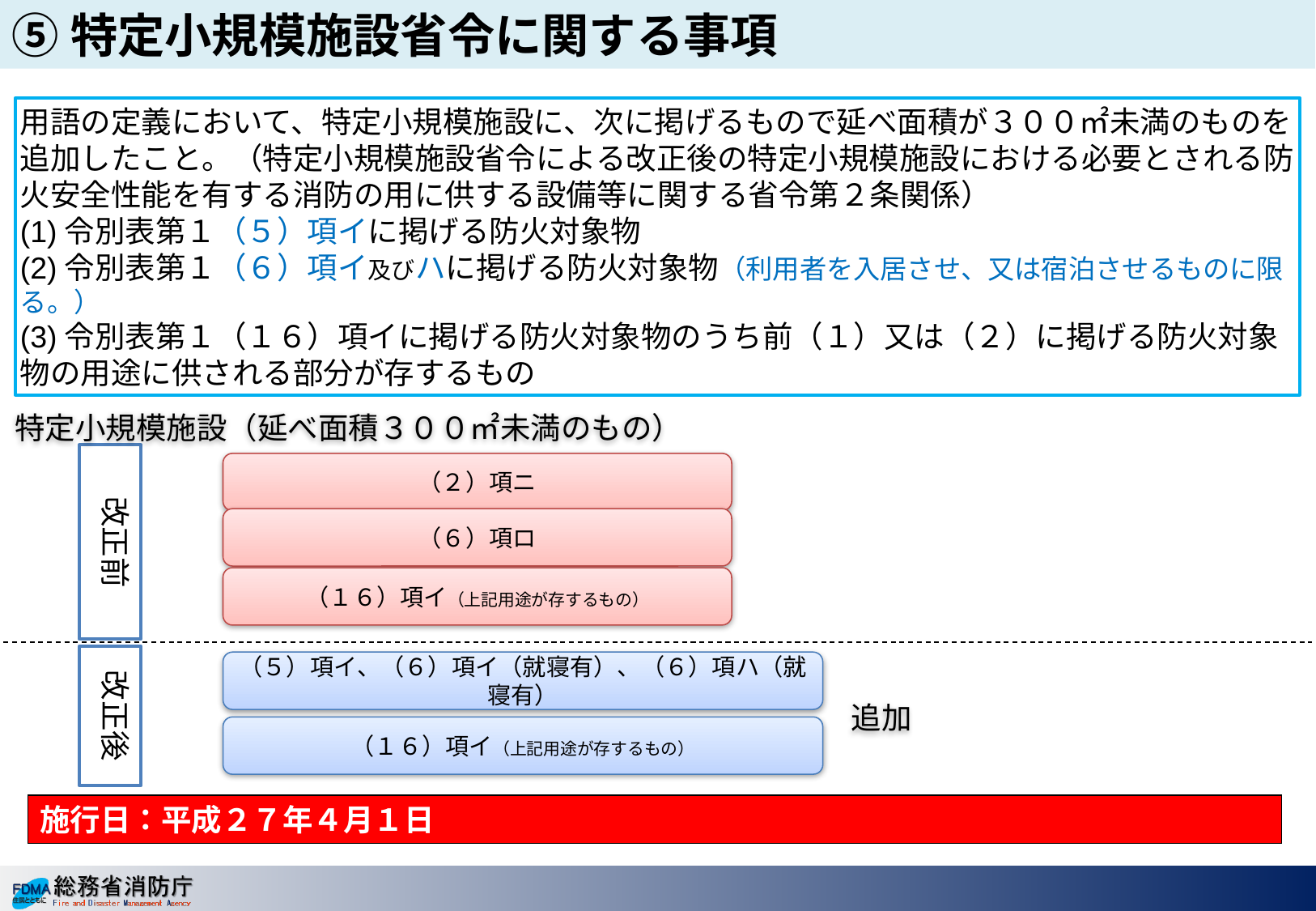

⑤特定小規模施設省令に関する事項
用語の定義において、特定小規模施設に、次に掲げるもので延べ面積が３００㎡未満のものを追加したこと。（特定小規模施設省令による改正後の特定小規模施設における必要とされる防火安全性能を有する消防の用に供する設備等に関する省令第２条関係）
(1)令別表第１（５）項イに掲げる防火対象物
(2)令別表第１（６）項イ及びハに掲げる防火対象物（利用者を入居させ、又は宿泊させるものに限る。）
(3)令別表第１（１６）項イに掲げる防火対象物のうち前（１）又は（２）に掲げる防火対象物の用途に供される部分が存するもの
０㎡
３００㎡
５００㎡
延べ面積（㎡）
住宅用火災警報器義務付け
自動火災報知設備義務付け

特定小規模施設（延べ面積３００㎡未満のもの）
すべて自動火災報知設備義務付け
※　300㎡未満は特定小規模施設用自動火災報知設備でも可

改正前
（２）項ニ
自動火災報知設備義務付け

義務付けなし
（６）項ロ

（１６）項イ（上記用途が存するもの）

改正後
（５）項イ、（６）項イ（就寝有）、（６）項ハ（就寝有）
自動火災報知設備義務付け
追加
（１６）項イ（上記用途が存するもの）
施行日：平成２７年４月１日